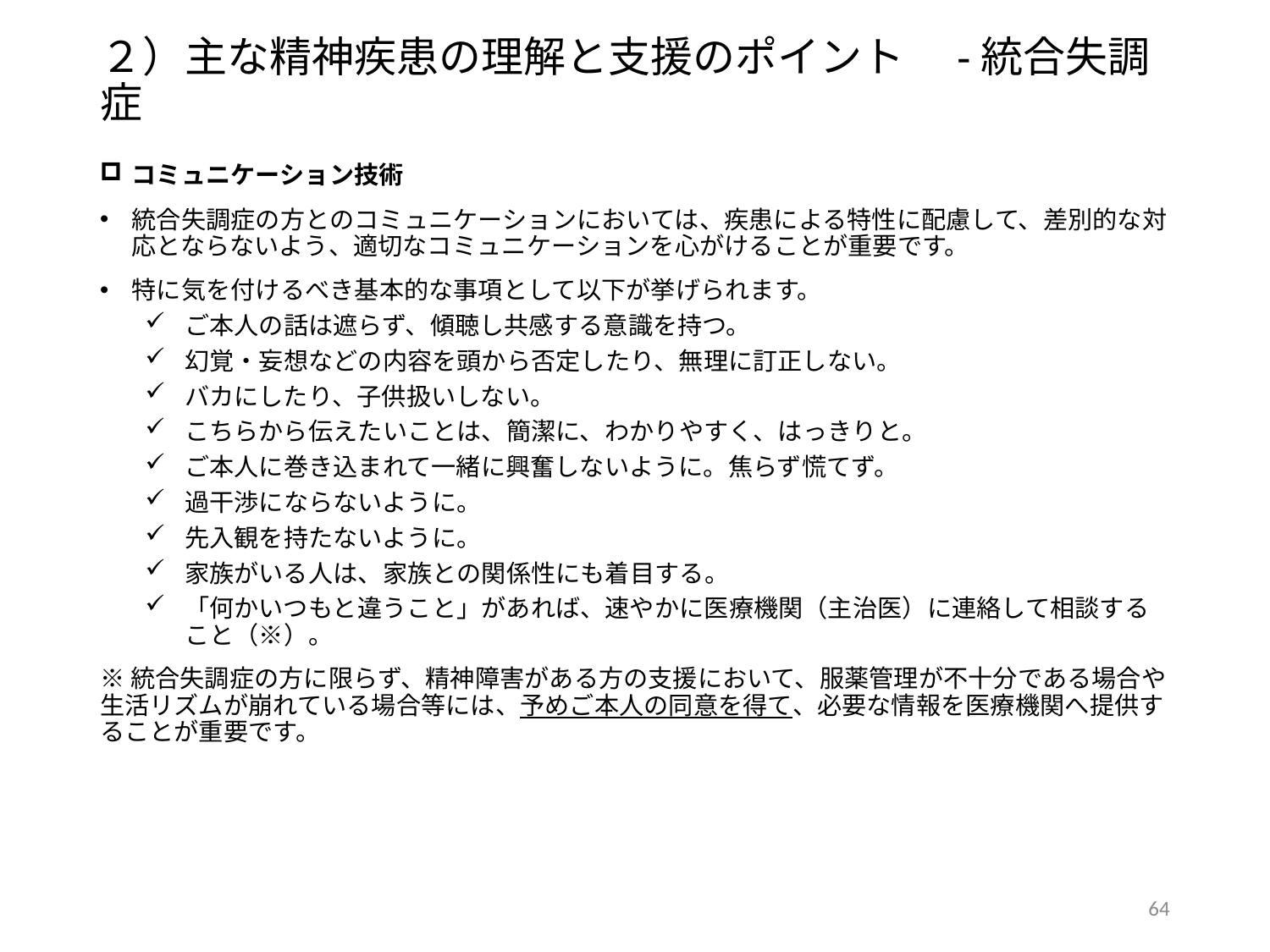

２）主な精神疾患の理解と支援のポイント　-統合失調症
コミュニケーション技術
統合失調症の方とのコミュニケーションにおいては、疾患による特性に配慮して、差別的な対応とならないよう、適切なコミュニケーションを心がけることが重要です。
特に気を付けるべき基本的な事項として以下が挙げられます。
ご本人の話は遮らず、傾聴し共感する意識を持つ。
幻覚・妄想などの内容を頭から否定したり、無理に訂正しない。
バカにしたり、子供扱いしない。
こちらから伝えたいことは、簡潔に、わかりやすく、はっきりと。
ご本人に巻き込まれて一緒に興奮しないように。焦らず慌てず。
過干渉にならないように。
先入観を持たないように。
家族がいる人は、家族との関係性にも着目する。
「何かいつもと違うこと」があれば、速やかに医療機関（主治医）に連絡して相談すること（※）。

※統合失調症の方に限らず、精神障害がある方の支援において、服薬管理が不十分である場合や生活リズムが崩れている場合等には、予めご本人の同意を得て、必要な情報を医療機関へ提供することが重要です。
64